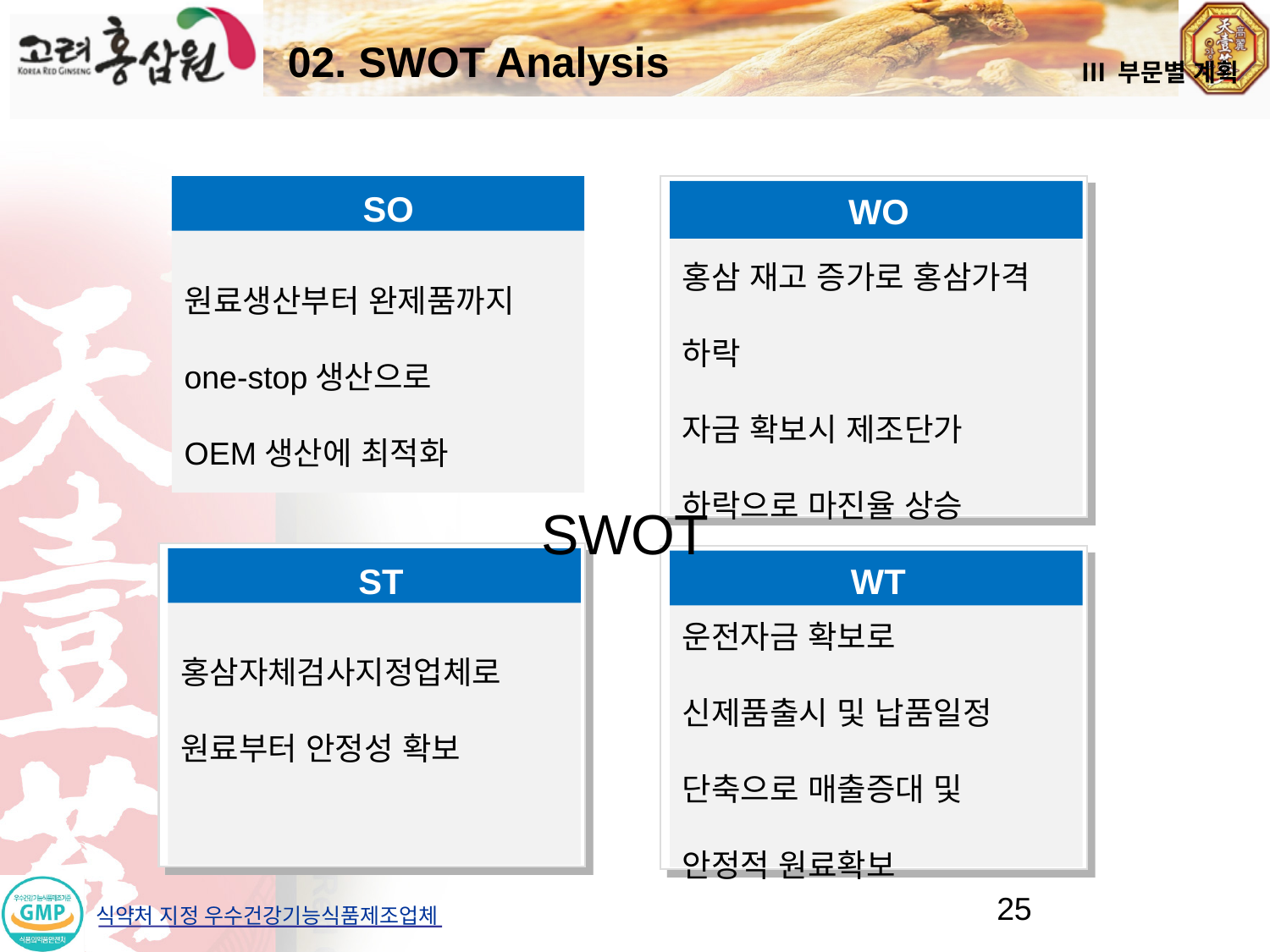

02. SWOT Analysis

Ⅲ 부문별 계획

원료생산부터 완제품까지 one-stop생산으로
OEM생산에 최적화

홍삼 재고 증가로 홍삼가격 하락
자금 확보시 제조단가 하락으로 마진율 상승
SO
WO
SWOT

홍삼자체검사지정업체로
원료부터 안정성 확보

운전자금 확보로
신제품출시 및 납품일정
단축으로 매출증대 및
안정적 원료확보
ST
WT
25